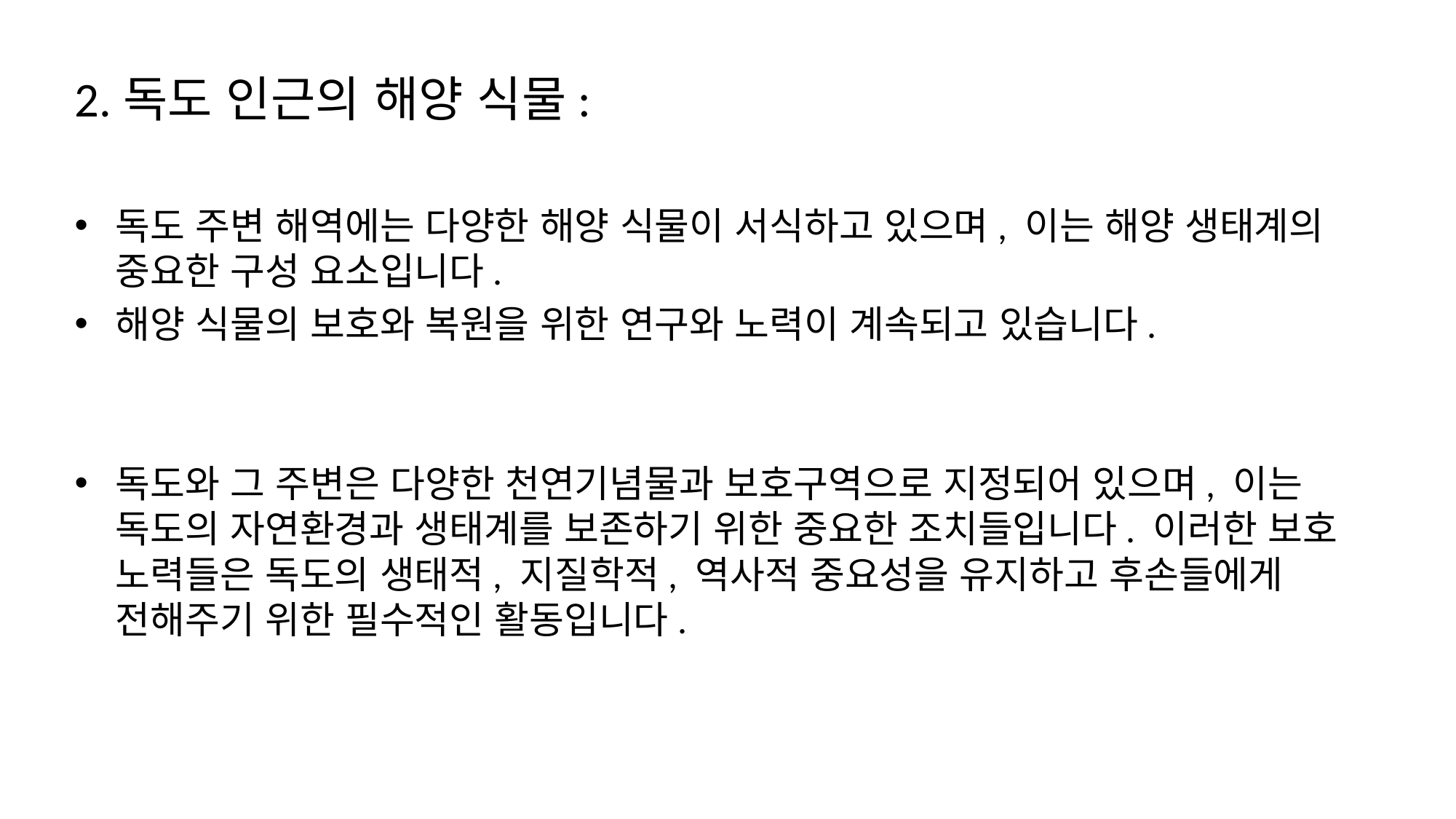

2.독도 인근의 해양 식물:

독도 주변 해역에는 다양한 해양 식물이 서식하고 있으며, 이는 해양 생태계의 중요한 구성 요소입니다.
해양 식물의 보호와 복원을 위한 연구와 노력이 계속되고 있습니다.

독도와 그 주변은 다양한 천연기념물과 보호구역으로 지정되어 있으며, 이는 독도의 자연환경과 생태계를 보존하기 위한 중요한 조치들입니다. 이러한 보호 노력들은 독도의 생태적, 지질학적, 역사적 중요성을 유지하고 후손들에게 전해주기 위한 필수적인 활동입니다.